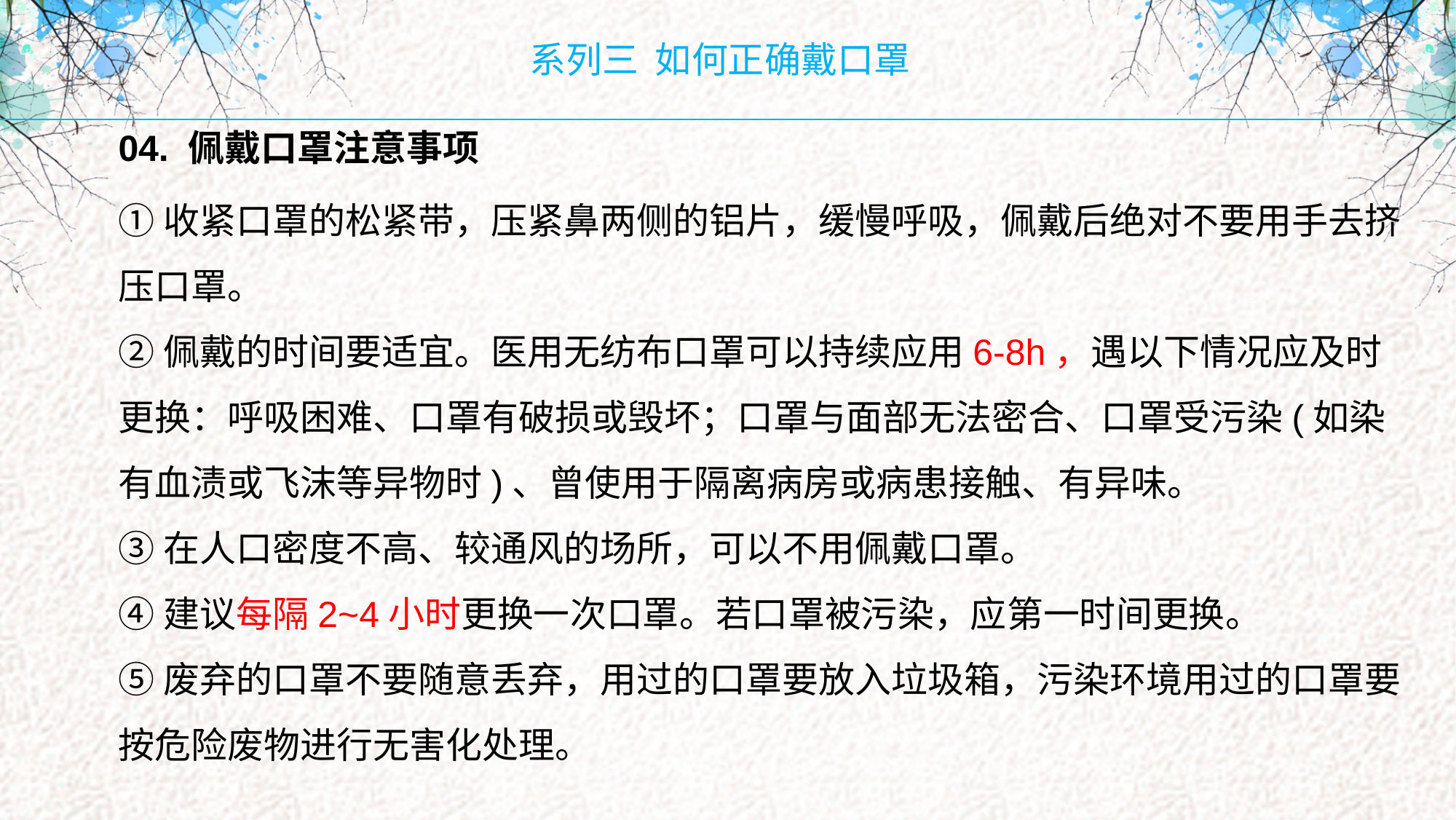

系列三  如何正确戴口罩
04. 佩戴口罩注意事项

①收紧口罩的松紧带，压紧鼻两侧的铝片，缓慢呼吸，佩戴后绝对不要用手去挤压口罩。
②佩戴的时间要适宜。医用无纺布口罩可以持续应用6-8h，遇以下情况应及时更换：呼吸困难、口罩有破损或毁坏；口罩与面部无法密合、口罩受污染(如染有血渍或飞沫等异物时)、曾使用于隔离病房或病患接触、有异味。
③在人口密度不高、较通风的场所，可以不用佩戴口罩。
④建议每隔2~4小时更换一次口罩。若口罩被污染，应第一时间更换。
⑤废弃的口罩不要随意丢弃，用过的口罩要放入垃圾箱，污染环境用过的口罩要按危险废物进行无害化处理。